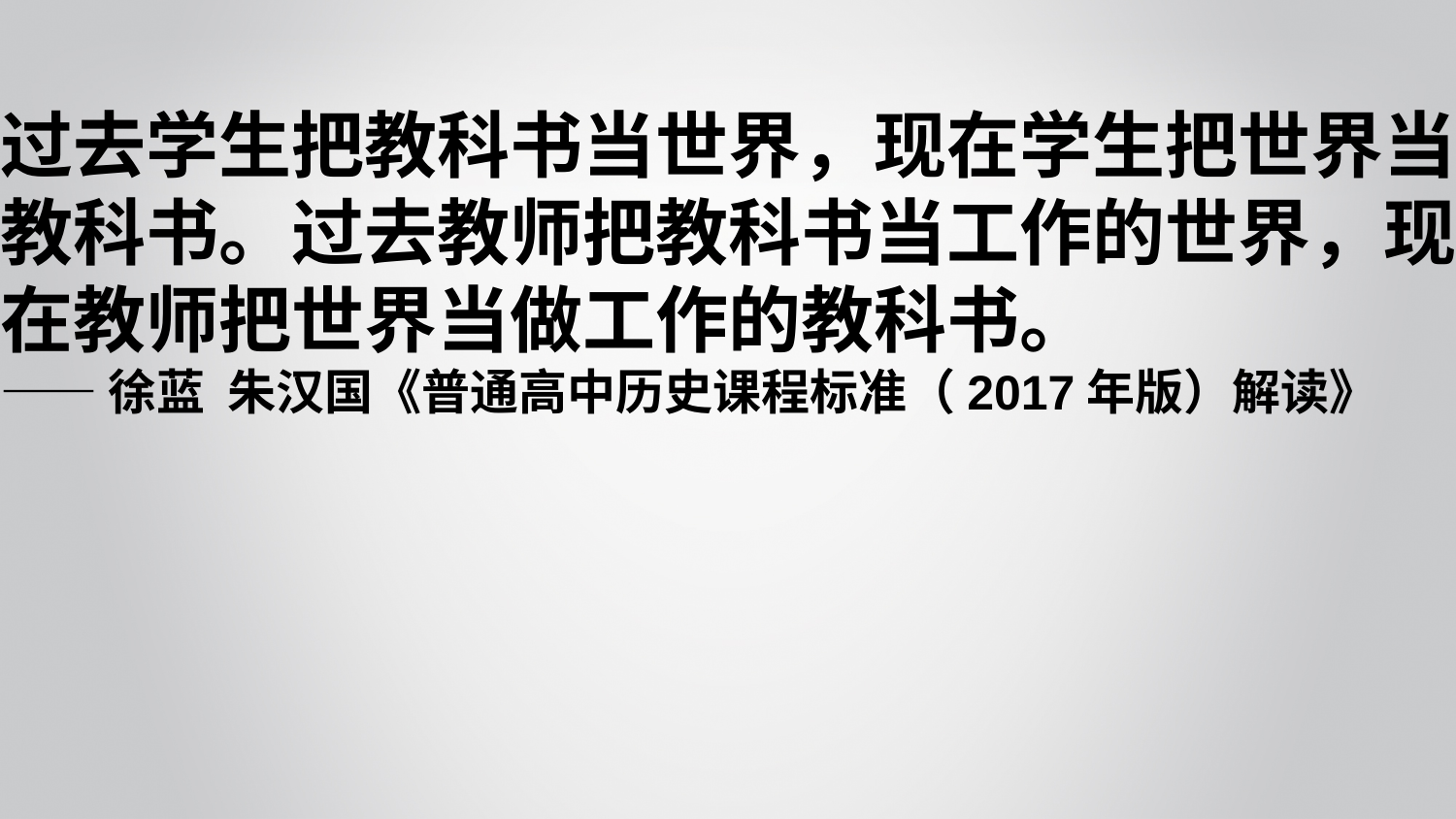

过去学生把教科书当世界，现在学生把世界当教科书。过去教师把教科书当工作的世界，现在教师把世界当做工作的教科书。
——徐蓝  朱汉国《普通高中历史课程标准（2017年版）解读》